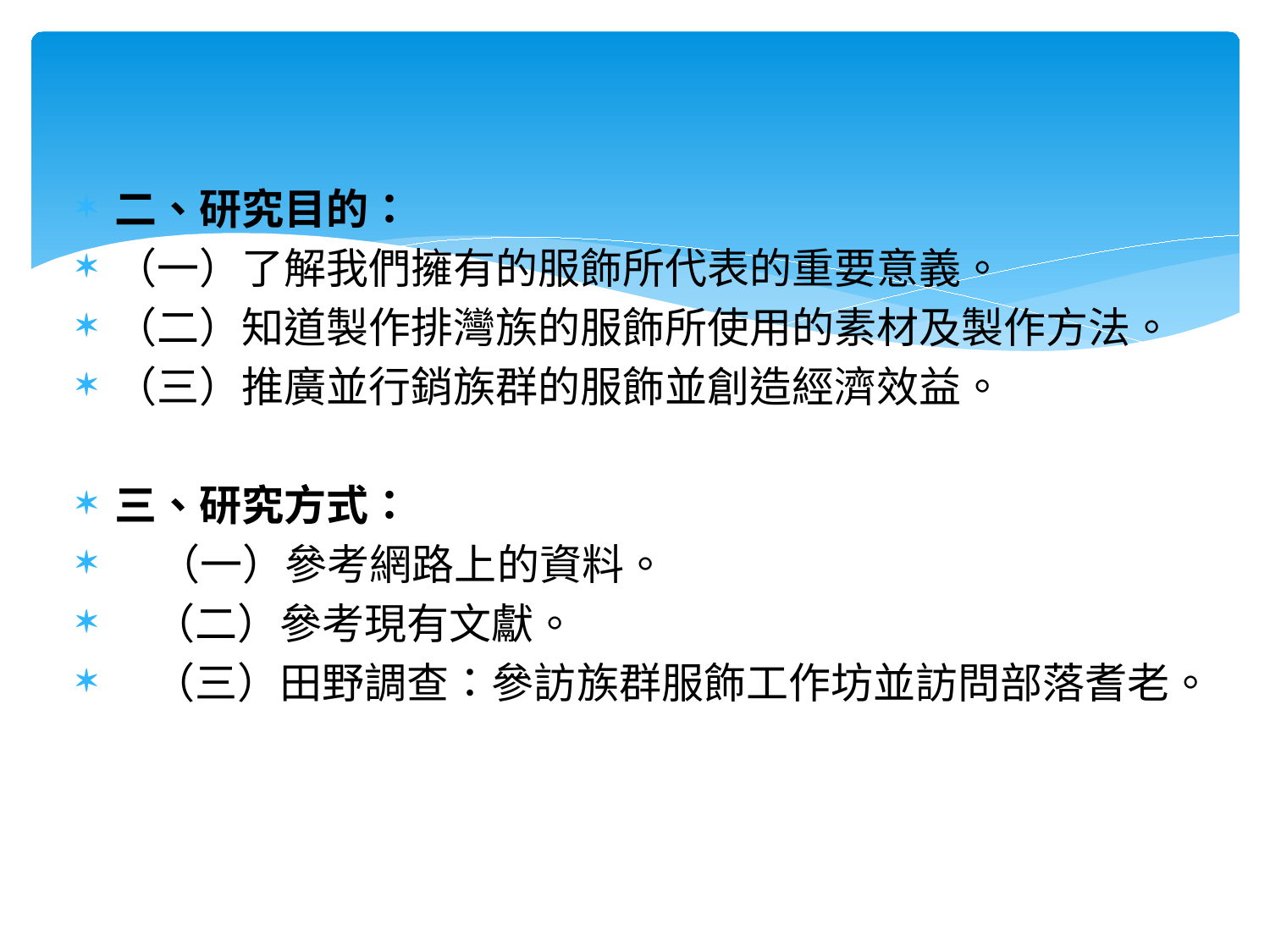

二、研究目的：
（一）了解我們擁有的服飾所代表的重要意義。
（二）知道製作排灣族的服飾所使用的素材及製作方法。
（三）推廣並行銷族群的服飾並創造經濟效益。

三、研究方式：
 （一）參考網路上的資料。
   （二）參考現有文獻。
   （三）田野調查：參訪族群服飾工作坊並訪問部落耆老。